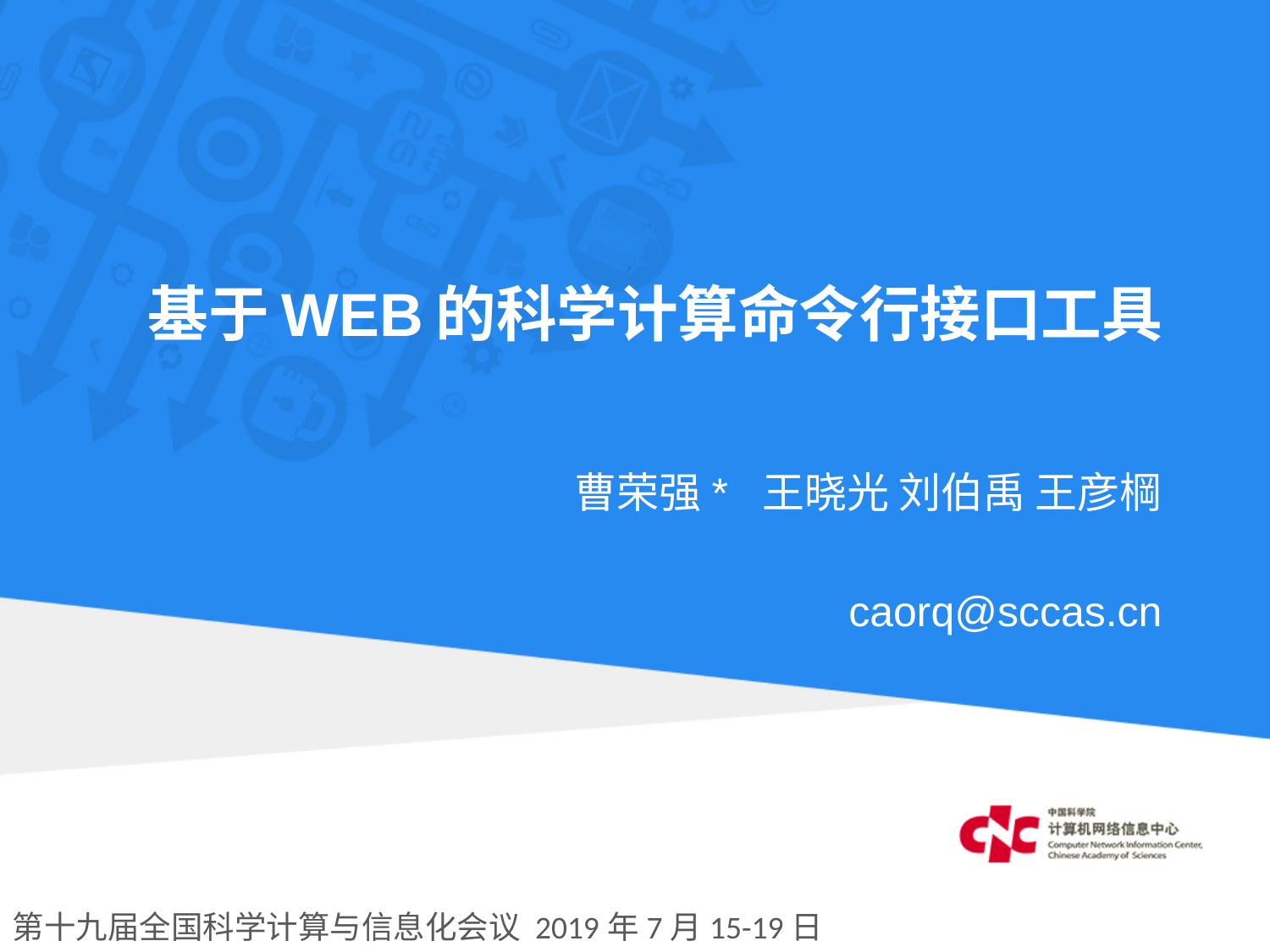

# 基于WEB的科学计算命令行接口工具
曹荣强*  王晓光 刘伯禹 王彦棡

caorq@sccas.cn
第十九届全国科学计算与信息化会议 2019年7月15-19日